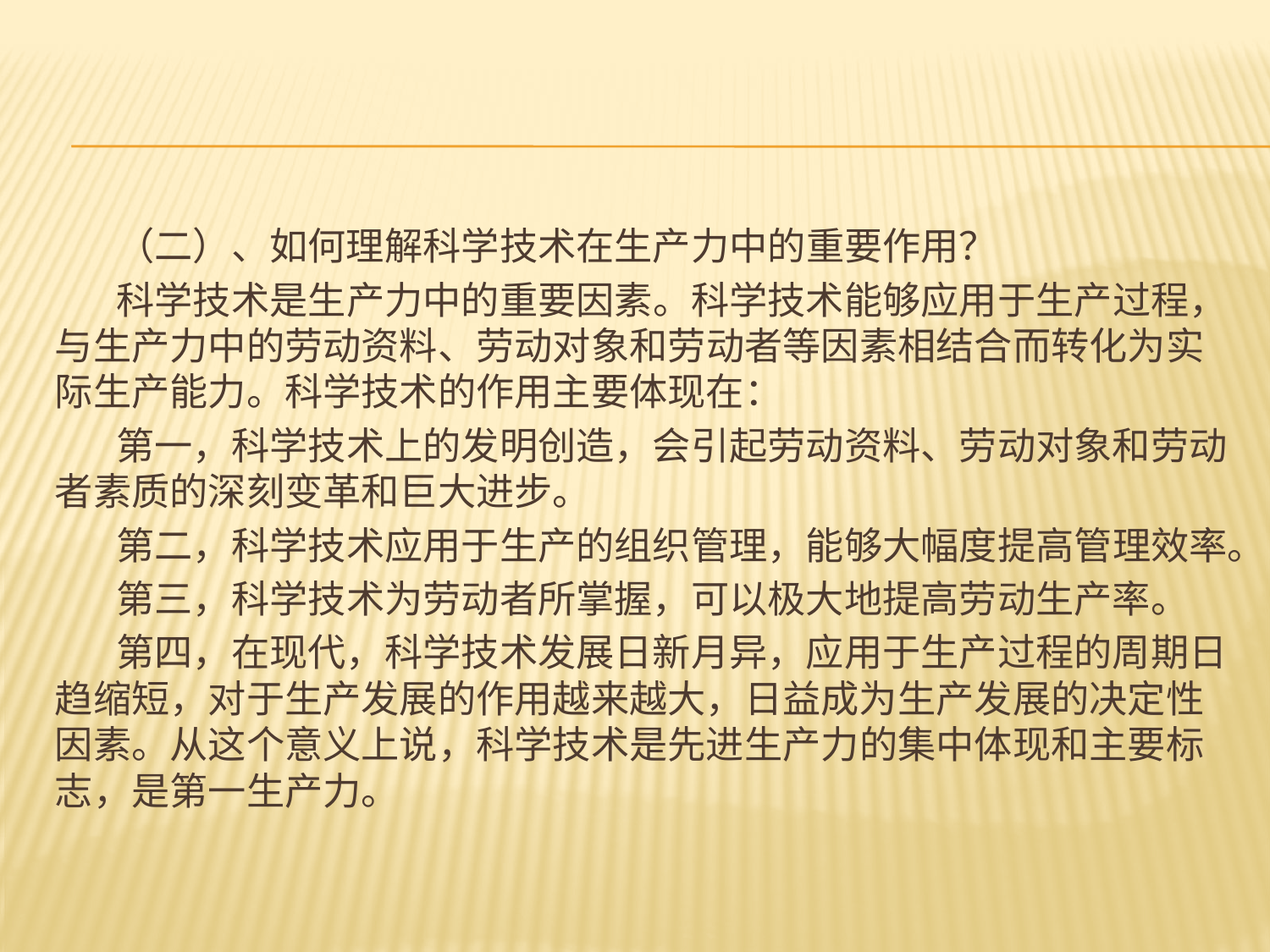

#
（二）、如何理解科学技术在生产力中的重要作用？
科学技术是生产力中的重要因素。科学技术能够应用于生产过程，与生产力中的劳动资料、劳动对象和劳动者等因素相结合而转化为实际生产能力。科学技术的作用主要体现在：
第一，科学技术上的发明创造，会引起劳动资料、劳动对象和劳动者素质的深刻变革和巨大进步。
第二，科学技术应用于生产的组织管理，能够大幅度提高管理效率。
第三，科学技术为劳动者所掌握，可以极大地提高劳动生产率。
第四，在现代，科学技术发展日新月异，应用于生产过程的周期日趋缩短，对于生产发展的作用越来越大，日益成为生产发展的决定性因素。从这个意义上说，科学技术是先进生产力的集中体现和主要标志，是第一生产力。